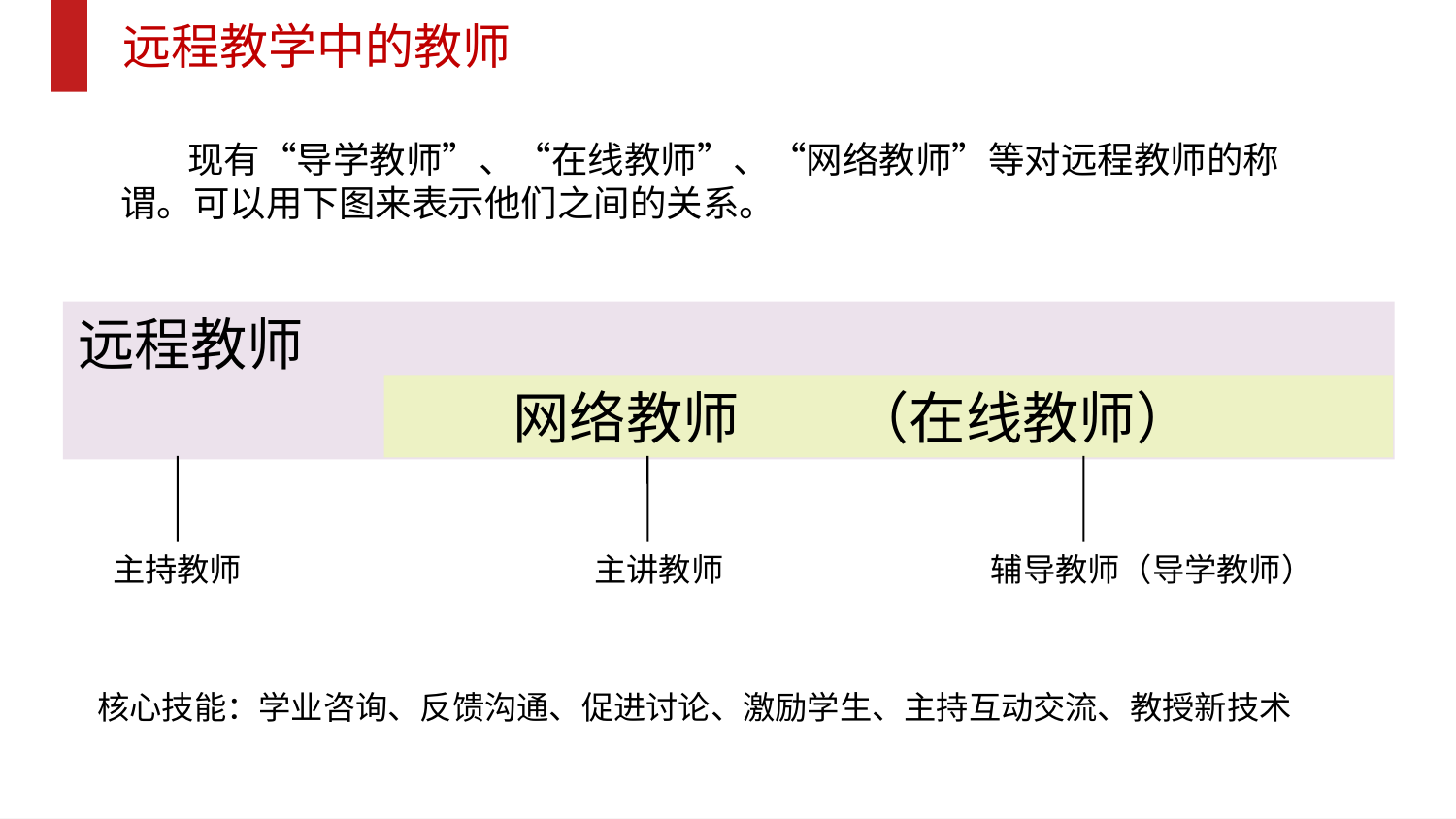

远程教学中的教师
　　　现有“导学教师”、“在线教师”、“网络教师”等对远程教师的称谓。可以用下图来表示他们之间的关系。
远程教师
        网络教师         （在线教师）

主持教师
主讲教师
辅导教师（导学教师）
核心技能：学业咨询、反馈沟通、促进讨论、激励学生、主持互动交流、教授新技术